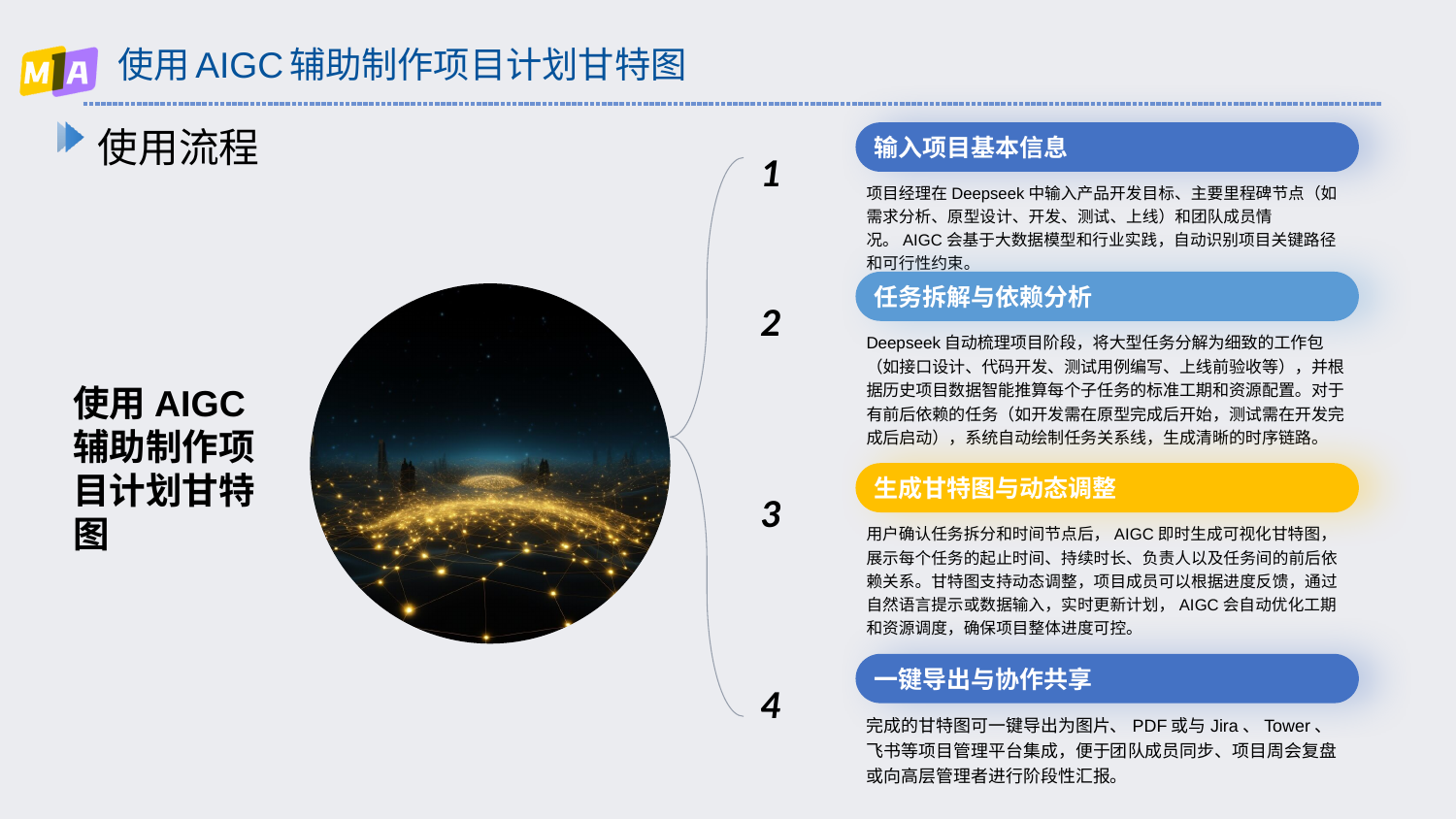

# 使用AIGC辅助制作项目计划甘特图
使用流程
输入项目基本信息
1
项目经理在Deepseek中输入产品开发目标、主要里程碑节点（如需求分析、原型设计、开发、测试、上线）和团队成员情况。AIGC会基于大数据模型和行业实践，自动识别项目关键路径和可行性约束。

一键导出与协作共享
4
完成的甘特图可一键导出为图片、PDF或与Jira、Tower、飞书等项目管理平台集成，便于团队成员同步、项目周会复盘或向高层管理者进行阶段性汇报。

使用AIGC辅助制作项目计划甘特图
任务拆解与依赖分析
2
Deepseek自动梳理项目阶段，将大型任务分解为细致的工作包（如接口设计、代码开发、测试用例编写、上线前验收等），并根据历史项目数据智能推算每个子任务的标准工期和资源配置。对于有前后依赖的任务（如开发需在原型完成后开始，测试需在开发完成后启动），系统自动绘制任务关系线，生成清晰的时序链路。
生成甘特图与动态调整
3
用户确认任务拆分和时间节点后，AIGC即时生成可视化甘特图，展示每个任务的起止时间、持续时长、负责人以及任务间的前后依赖关系。甘特图支持动态调整，项目成员可以根据进度反馈，通过自然语言提示或数据输入，实时更新计划，AIGC会自动优化工期和资源调度，确保项目整体进度可控。